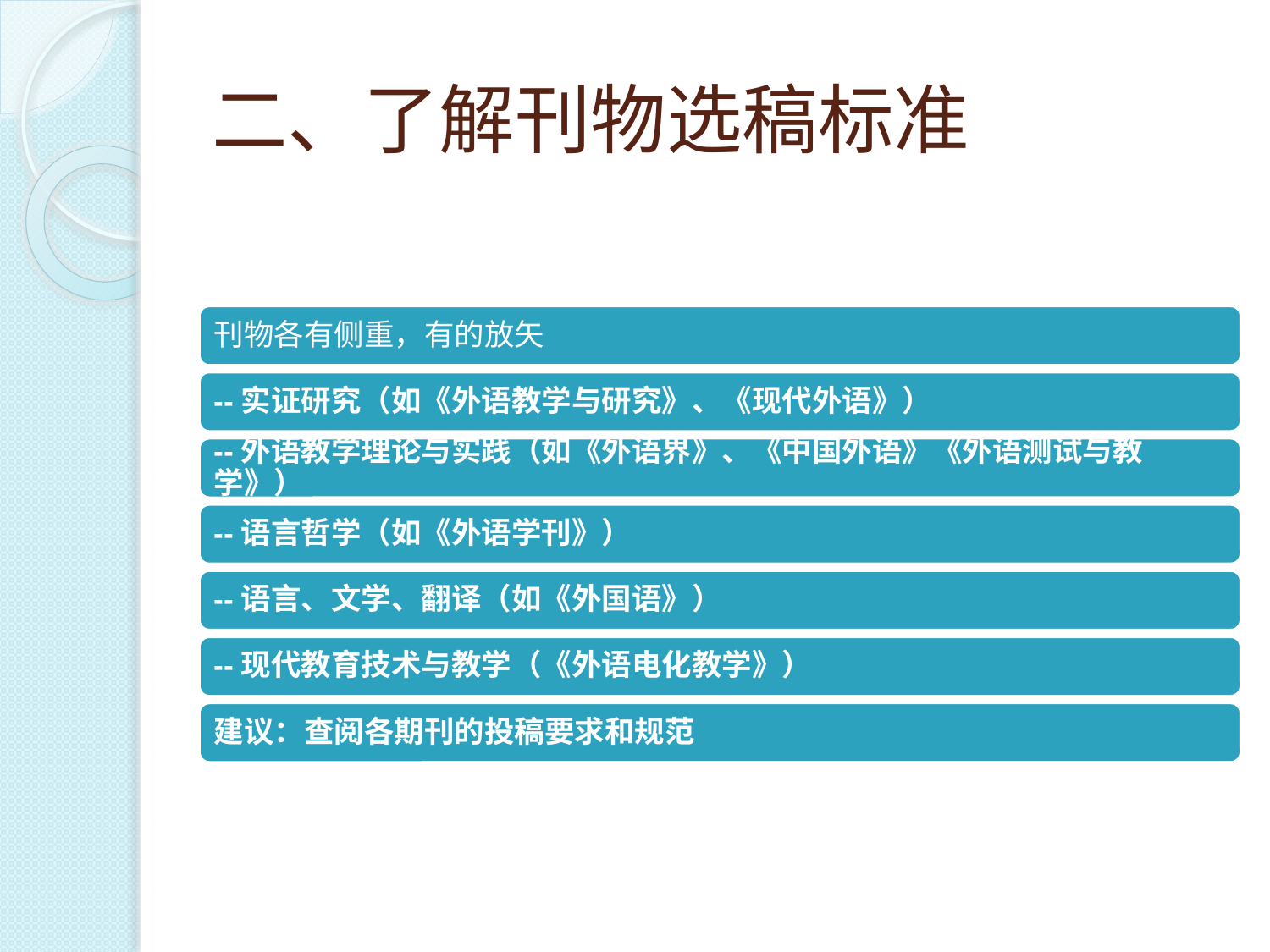

# 二、了解刊物选稿标准
刊物各有侧重，有的放矢
--实证研究（如《外语教学与研究》、《现代外语》）
--外语教学理论与实践（如《外语界》、《中国外语》《外语测试与教学》）
--语言哲学（如《外语学刊》）
--语言、文学、翻译（如《外国语》）
--现代教育技术与教学（《外语电化教学》）
建议：查阅各期刊的投稿要求和规范